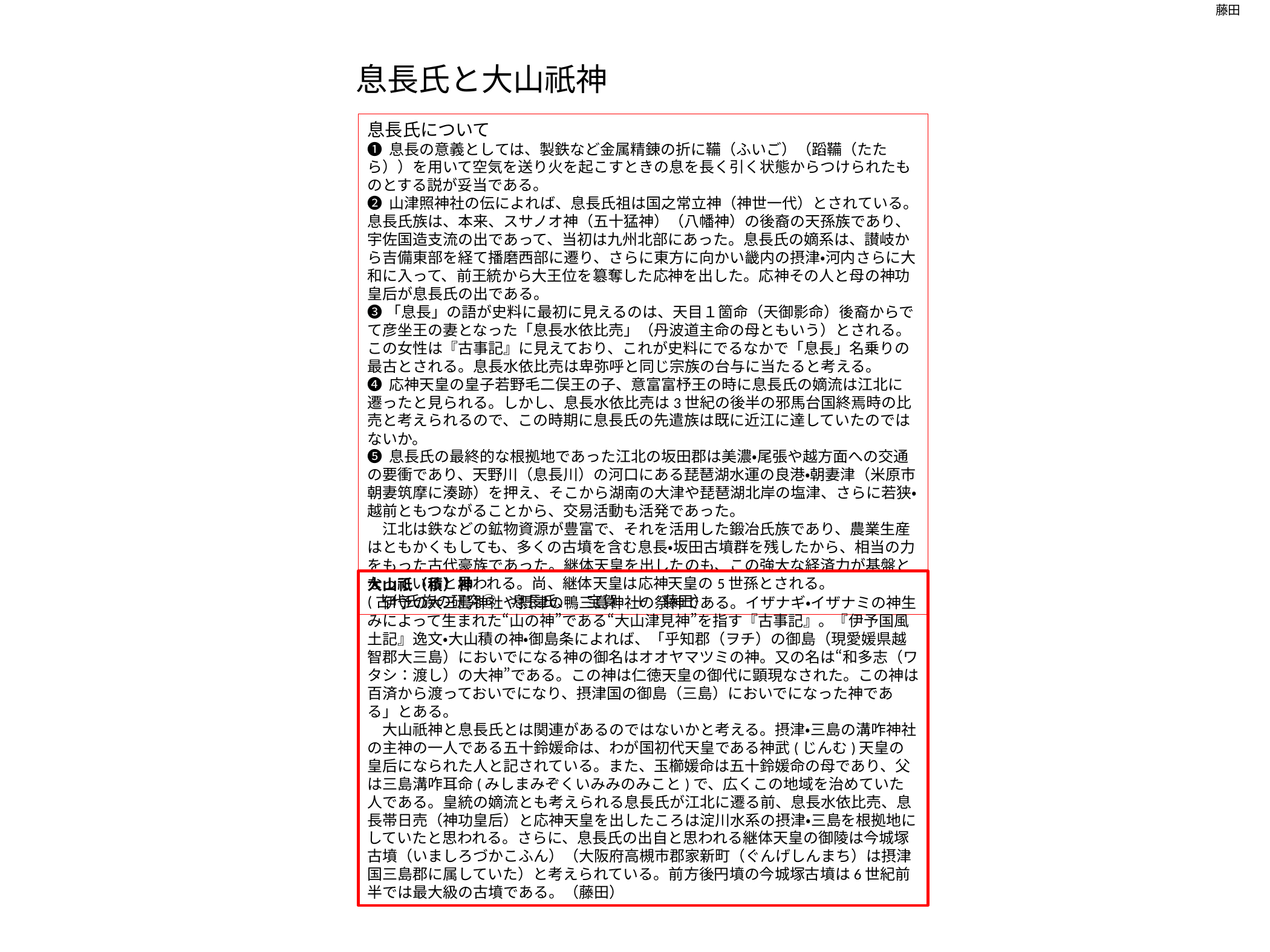

藤田
息長氏と大山祇神
息長氏について
❶ 息長の意義としては、製鉄など金属精錬の折に鞴（ふいご）（蹈鞴（たたら））を用いて空気を送り火を起こすときの息を長く引く状態からつけられたものとする説が妥当である。
❷ 山津照神社の伝によれば、息長氏祖は国之常立神（神世一代）とされている。息長氏族は、本来、スサノオ神（五十猛神）（八幡神）の後裔の天孫族であり、宇佐国造支流の出であって、当初は九州北部にあった。息長氏の嫡系は、讃岐から吉備東部を経て播磨西部に遷り、さらに東方に向かい畿内の摂津・河内さらに大和に入って、前王統から大王位を簒奪した応神を出した。応神その人と母の神功皇后が息長氏の出である。
❸「息長」の語が史料に最初に見えるのは、天目１箇命（天御影命）後裔からでて彦坐王の妻となった「息長水依比売」（丹波道主命の母ともいう）とされる。この女性は『古事記』に見えており、これが史料にでるなかで「息長」名乗りの最古とされる。息長水依比売は卑弥呼と同じ宗族の台与に当たると考える。
❹ 応神天皇の皇子若野毛二俣王の子、意富富杼王の時に息長氏の嫡流は江北に遷ったと見られる。しかし、息長水依比売は3世紀の後半の邪馬台国終焉時の比売と考えられるので、この時期に息長氏の先遣族は既に近江に達していたのではないか。
❺ 息長氏の最終的な根拠地であった江北の坂田郡は美濃・尾張や越方面への交通の要衝であり、天野川（息長川）の河口にある琵琶湖水運の良港・朝妻津（米原市朝妻筑摩に湊跡）を押え、そこから湖南の大津や琵琶湖北岸の塩津、さらに若狭・越前ともつながることから、交易活動も活発であった。
　江北は鉄などの鉱物資源が豊富で、それを活用した鍛冶氏族であり、農業生産はともかくもしても、多くの古墳を含む息長・坂田古墳群を残したから、相当の力をもった古代豪族であった。継体天皇を出したのも、この強大な経済力が基盤となっていると思われる。尚、継体天皇は応神天皇の5世孫とされる。
(古代氏族の研究⑥　息長氏、　宝賀　＋　藤田）
大山祇（積）神
　伊予の大三島神社や摂津の鴨三島神社の祭神である。イザナギ・イザナミの神生みによって生まれた“山の神”である“大山津見神”を指す『古事記』。『伊予国風土記』逸文・大山積の神・御島条によれば、「乎知郡（ヲチ）の御島（現愛媛県越智郡大三島）においでになる神の御名はオオヤマツミの神。又の名は“和多志（ワタシ：渡し）の大神”である。この神は仁徳天皇の御代に顕現なされた。この神は百済から渡っておいでになり、摂津国の御島（三島）においでになった神である」とある。
　大山祇神と息長氏とは関連があるのではないかと考える。摂津・三島の溝咋神社の主神の一人である五十鈴媛命は、わが国初代天皇である神武(じんむ)天皇の皇后になられた人と記されている。また、玉櫛媛命は五十鈴媛命の母であり、父は三島溝咋耳命(みしまみぞくいみみのみこと)で、広くこの地域を治めていた人である。皇統の嫡流とも考えられる息長氏が江北に遷る前、息長水依比売、息長帯日売（神功皇后）と応神天皇を出したころは淀川水系の摂津・三島を根拠地にしていたと思われる。さらに、息長氏の出自と思われる継体天皇の御陵は今城塚古墳（いましろづかこふん）（大阪府高槻市郡家新町（ぐんげしんまち）は摂津国三島郡に属していた）と考えられている。前方後円墳の今城塚古墳は6世紀前半では最大級の古墳である。（藤田）